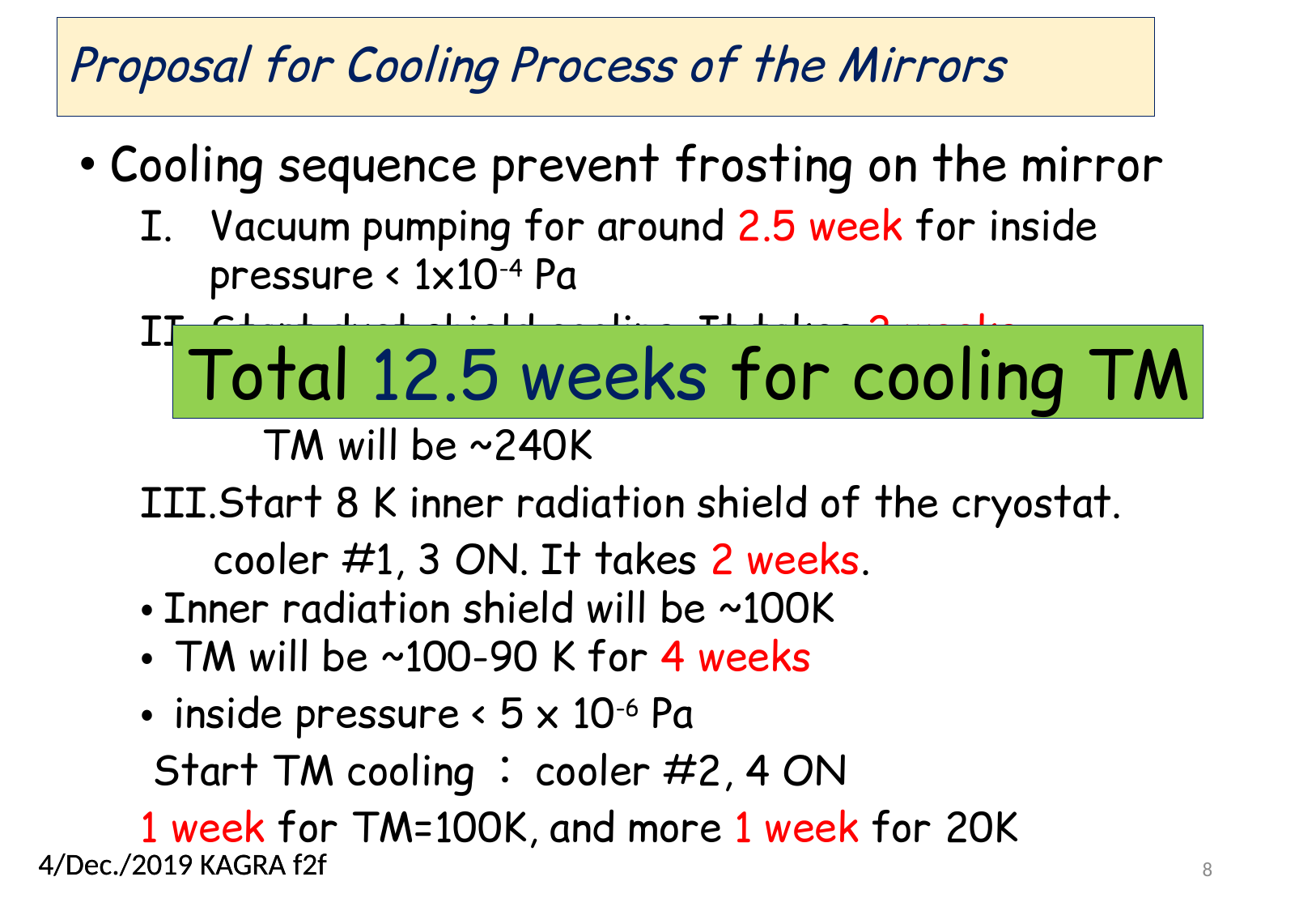

# Proposal for Cooling Process of the Mirrors
Cooling sequence prevent frosting on the mirror
Vacuum pumping for around 2.5 week for inside pressure < 1x10-4 Pa
Start duct shield cooling. It takes 2 weeks.
	for inside pressure < 1x10-5 Pa
	TM will be ~240K
Start 8 K inner radiation shield of the cryostat.
      cooler #1, 3 ON. It takes 2 weeks.
・Inner radiation shield will be ~100K
・ TM will be ~100-90 K for 4 weeks
・ inside pressure < 5 x 10-6 Pa
 Start TM cooling：cooler #2, 4 ON
1 week for TM=100K, and more 1 week for 20K
Total 12.5 weeks for cooling TM
4/Dec./2019 KAGRA f2f
8